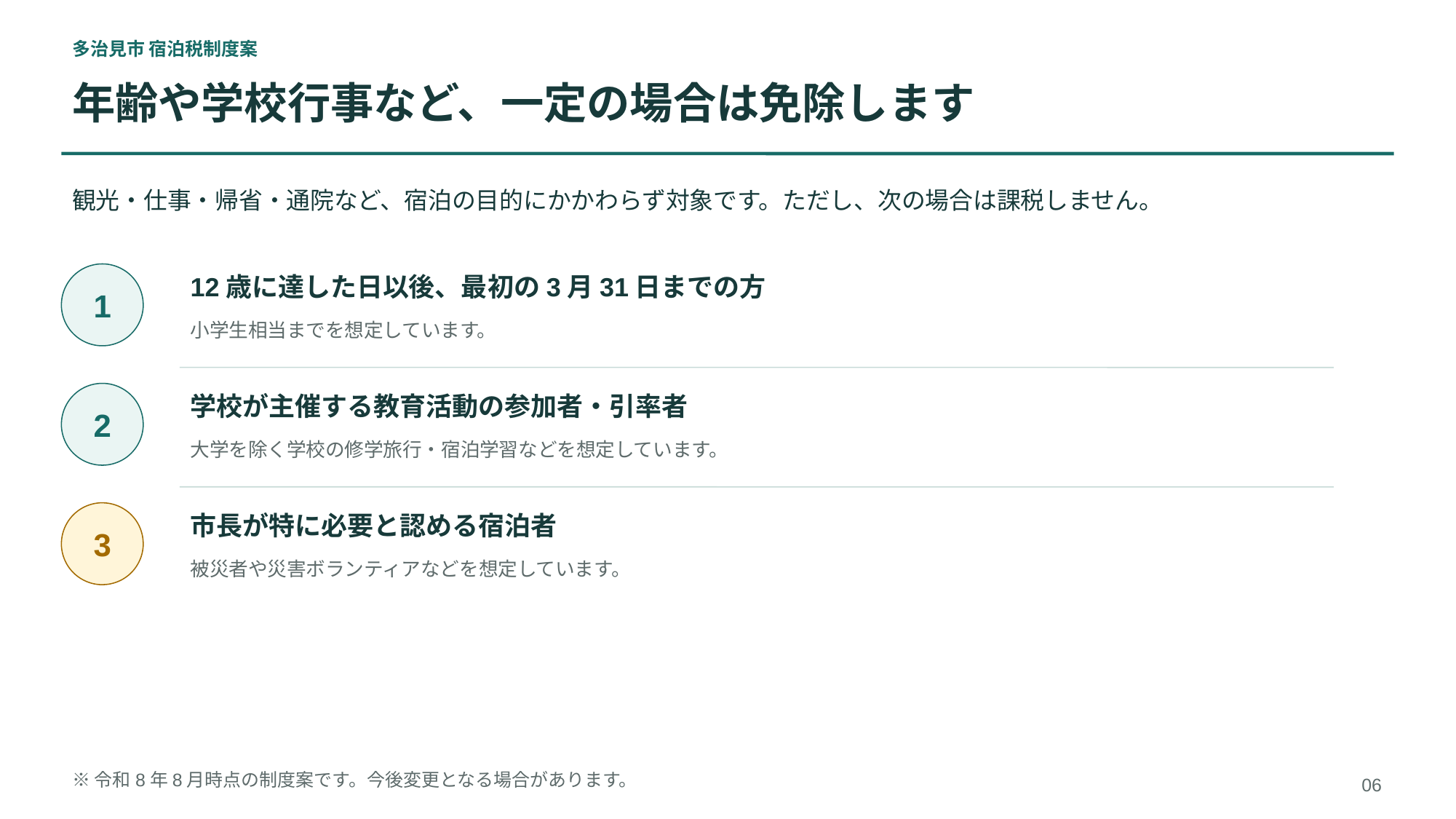

多治見市 宿泊税制度案
年齢や学校行事など、一定の場合は免除します

観光・仕事・帰省・通院など、宿泊の目的にかかわらず対象です。ただし、次の場合は課税しません。
1
12歳に達した日以後、最初の3月31日までの方
小学生相当までを想定しています。

2
学校が主催する教育活動の参加者・引率者
大学を除く学校の修学旅行・宿泊学習などを想定しています。

3
市長が特に必要と認める宿泊者
被災者や災害ボランティアなどを想定しています。
※令和8年8月時点の制度案です。今後変更となる場合があります。
06